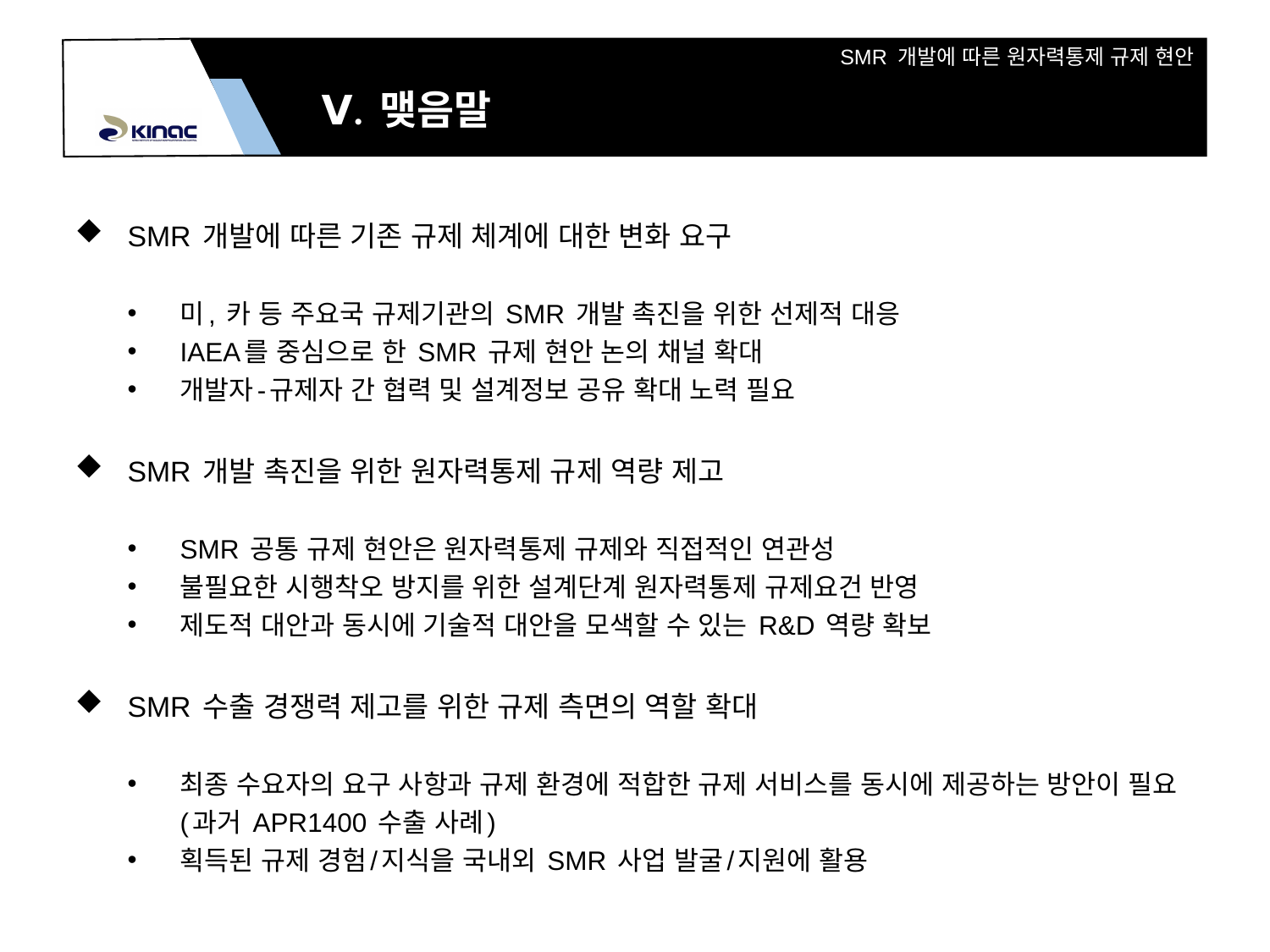

Ⅴ. 맺음말
SMR 개발에 따른 기존 규제 체계에 대한 변화 요구

미, 카 등 주요국 규제기관의 SMR 개발 촉진을 위한 선제적 대응
IAEA를 중심으로 한 SMR 규제 현안 논의 채널 확대
개발자-규제자 간 협력 및 설계정보 공유 확대 노력 필요

SMR 개발 촉진을 위한 원자력통제 규제 역량 제고

SMR 공통 규제 현안은 원자력통제 규제와 직접적인 연관성
불필요한 시행착오 방지를 위한 설계단계 원자력통제 규제요건 반영
제도적 대안과 동시에 기술적 대안을 모색할 수 있는 R&D 역량 확보

SMR 수출 경쟁력 제고를 위한 규제 측면의 역할 확대

최종 수요자의 요구 사항과 규제 환경에 적합한 규제 서비스를 동시에 제공하는 방안이 필요 (과거 APR1400 수출 사례)
획득된 규제 경험/지식을 국내외 SMR 사업 발굴/지원에 활용